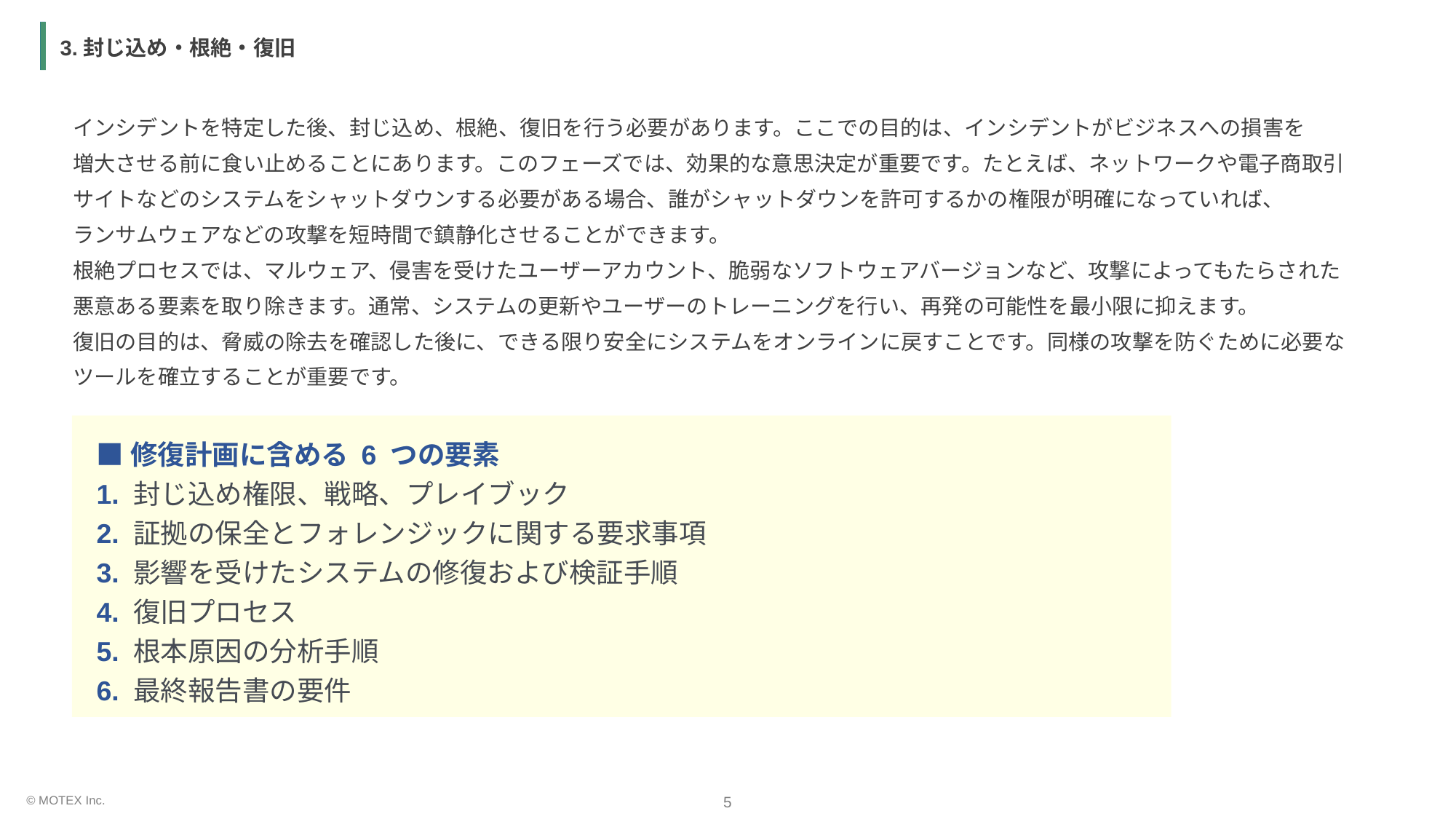

3.封じ込め・根絶・復旧
インシデントを特定した後、封じ込め、根絶、復旧を行う必要があります。ここでの目的は、インシデントがビジネスへの損害を
増大させる前に食い止めることにあります。このフェーズでは、効果的な意思決定が重要です。たとえば、ネットワークや電子商取引
サイトなどのシステムをシャットダウンする必要がある場合、誰がシャットダウンを許可するかの権限が明確になっていれば、
ランサムウェアなどの攻撃を短時間で鎮静化させることができます。
根絶プロセスでは、マルウェア、侵害を受けたユーザーアカウント、脆弱なソフトウェアバージョンなど、攻撃によってもたらされた
悪意ある要素を取り除きます。通常、システムの更新やユーザーのトレーニングを行い、再発の可能性を最小限に抑えます。
復旧の目的は、脅威の除去を確認した後に、できる限り安全にシステムをオンラインに戻すことです。同様の攻撃を防ぐために必要な
ツールを確立することが重要です。

■修復計画に含める 6 つの要素
1. 封じ込め権限、戦略、プレイブック
2. 証拠の保全とフォレンジックに関する要求事項
3. 影響を受けたシステムの修復および検証手順
4. 復旧プロセス
5. 根本原因の分析手順
6. 最終報告書の要件